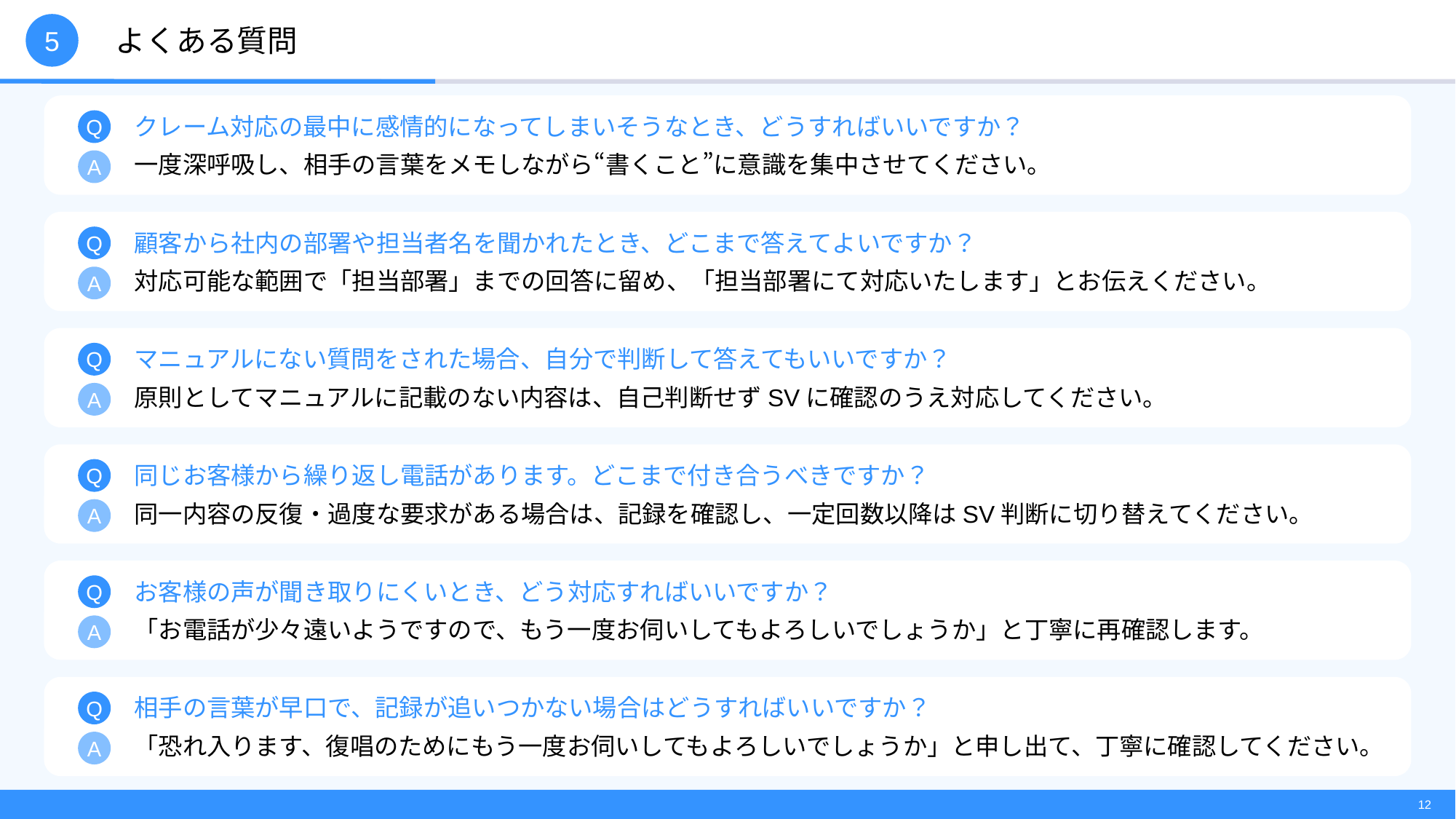

5
　　よくある質問

クレーム対応の最中に感情的になってしまいそうなとき、どうすればいいですか？
一度深呼吸し、相手の言葉をメモしながら“書くこと”に意識を集中させてください。
Q
A
顧客から社内の部署や担当者名を聞かれたとき、どこまで答えてよいですか？
対応可能な範囲で「担当部署」までの回答に留め、「担当部署にて対応いたします」とお伝えください。
Q
A
マニュアルにない質問をされた場合、自分で判断して答えてもいいですか？
原則としてマニュアルに記載のない内容は、自己判断せずSVに確認のうえ対応してください。
Q
A
同じお客様から繰り返し電話があります。どこまで付き合うべきですか？
同一内容の反復・過度な要求がある場合は、記録を確認し、一定回数以降はSV判断に切り替えてください。
Q
A
お客様の声が聞き取りにくいとき、どう対応すればいいですか？
「お電話が少々遠いようですので、もう一度お伺いしてもよろしいでしょうか」と丁寧に再確認します。
Q
A
相手の言葉が早口で、記録が追いつかない場合はどうすればいいですか？
「恐れ入ります、復唱のためにもう一度お伺いしてもよろしいでしょうか」と申し出て、丁寧に確認してください。
Q
A
12